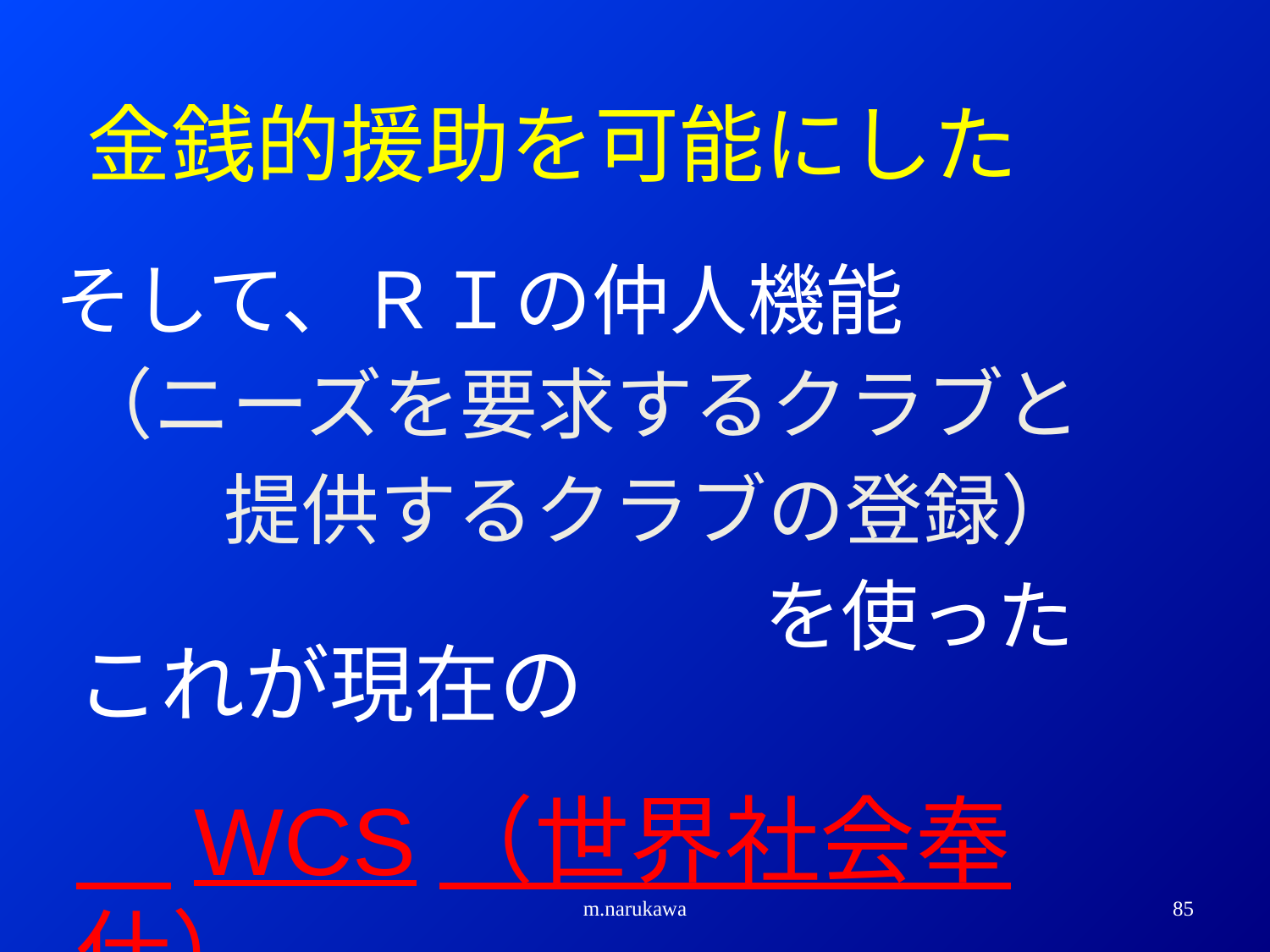

金銭的援助を可能にした
そして、ＲＩの仲人機能
（ニーズを要求するクラブと
提供するクラブの登録）
を使った
これが現在の
　WCS（世界社会奉仕）
m.narukawa
85